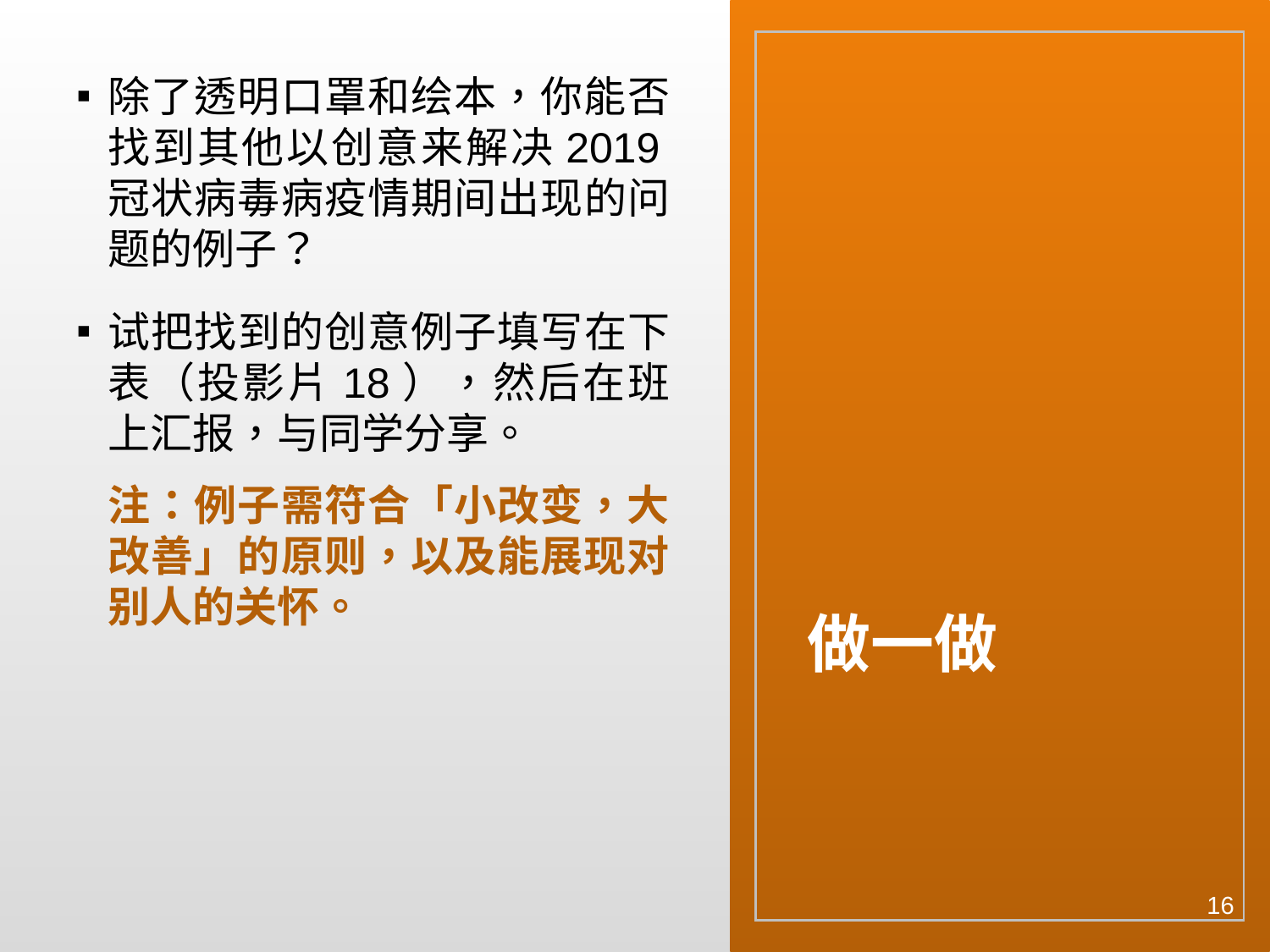

除了透明口罩和绘本，你能否找到其他以创意来解决2019冠状病毒病疫情期间出现的问题的例子？
试把找到的创意例子填写在下表（投影片18），然后在班上汇报，与同学分享。
注：例子需符合「小改变，大改善」的原则，以及能展现对别人的关怀。

# 做一做

16